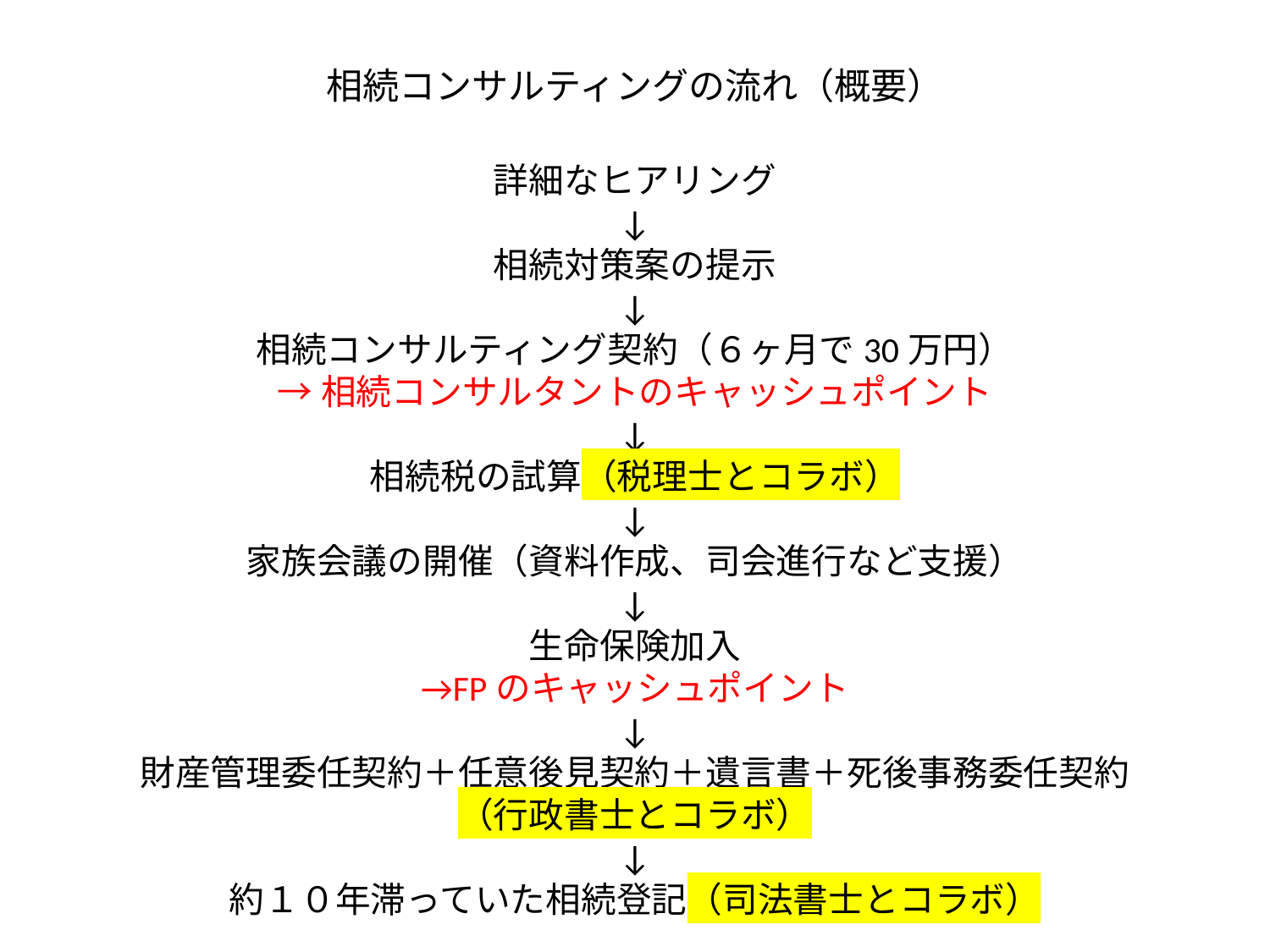

# 相続コンサルティングの流れ（概要）
詳細なヒアリング
↓
相続対策案の提示
↓
相続コンサルティング契約（６ヶ月で30万円）
→相続コンサルタントのキャッシュポイント
↓
相続税の試算（税理士とコラボ）
↓
家族会議の開催（資料作成、司会進行など支援）
↓
生命保険加入
→FPのキャッシュポイント
↓
財産管理委任契約＋任意後見契約＋遺言書＋死後事務委任契約
（行政書士とコラボ）
↓
約１０年滞っていた相続登記（司法書士とコラボ）
29